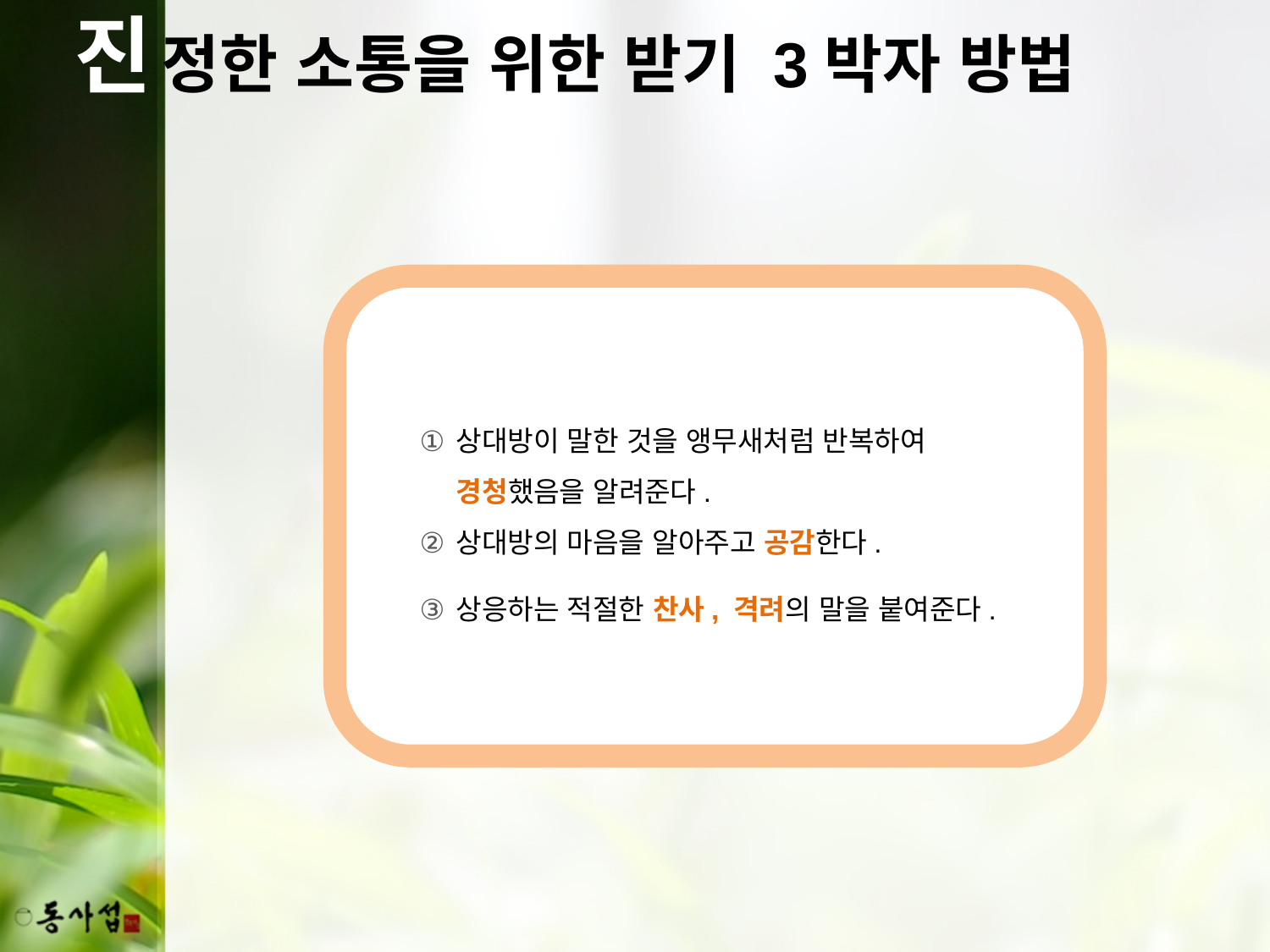

진
정한 소통을 위한 받기 3박자 방법
상대방이 말한 것을 앵무새처럼 반복하여 경청했음을 알려준다.
상대방의 마음을 알아주고 공감한다.
상응하는 적절한 찬사, 격려의 말을 붙여준다.